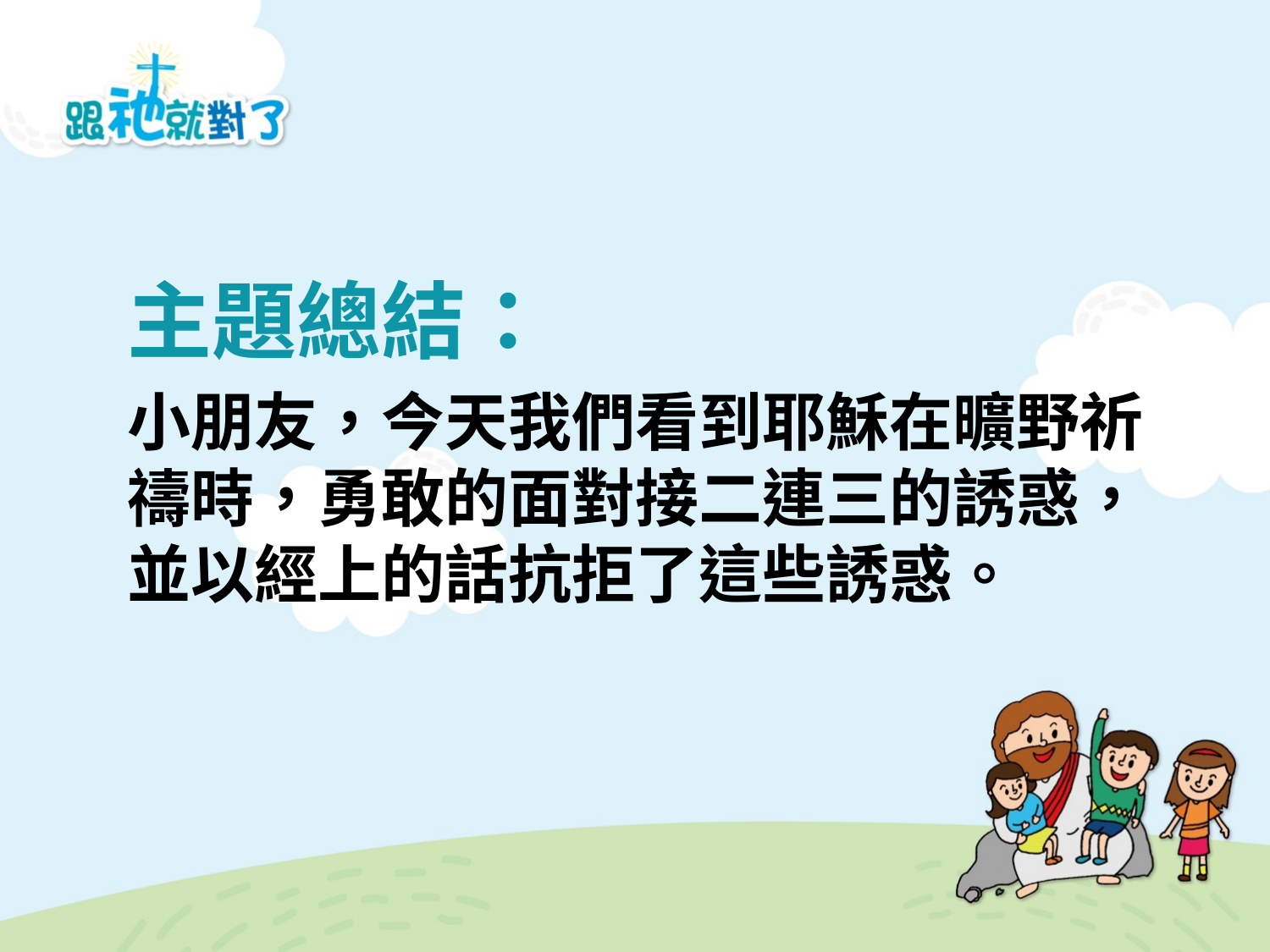

主題總結：
小朋友，今天我們看到耶穌在曠野祈禱時，勇敢的面對接二連三的誘惑，並以經上的話抗拒了這些誘惑。